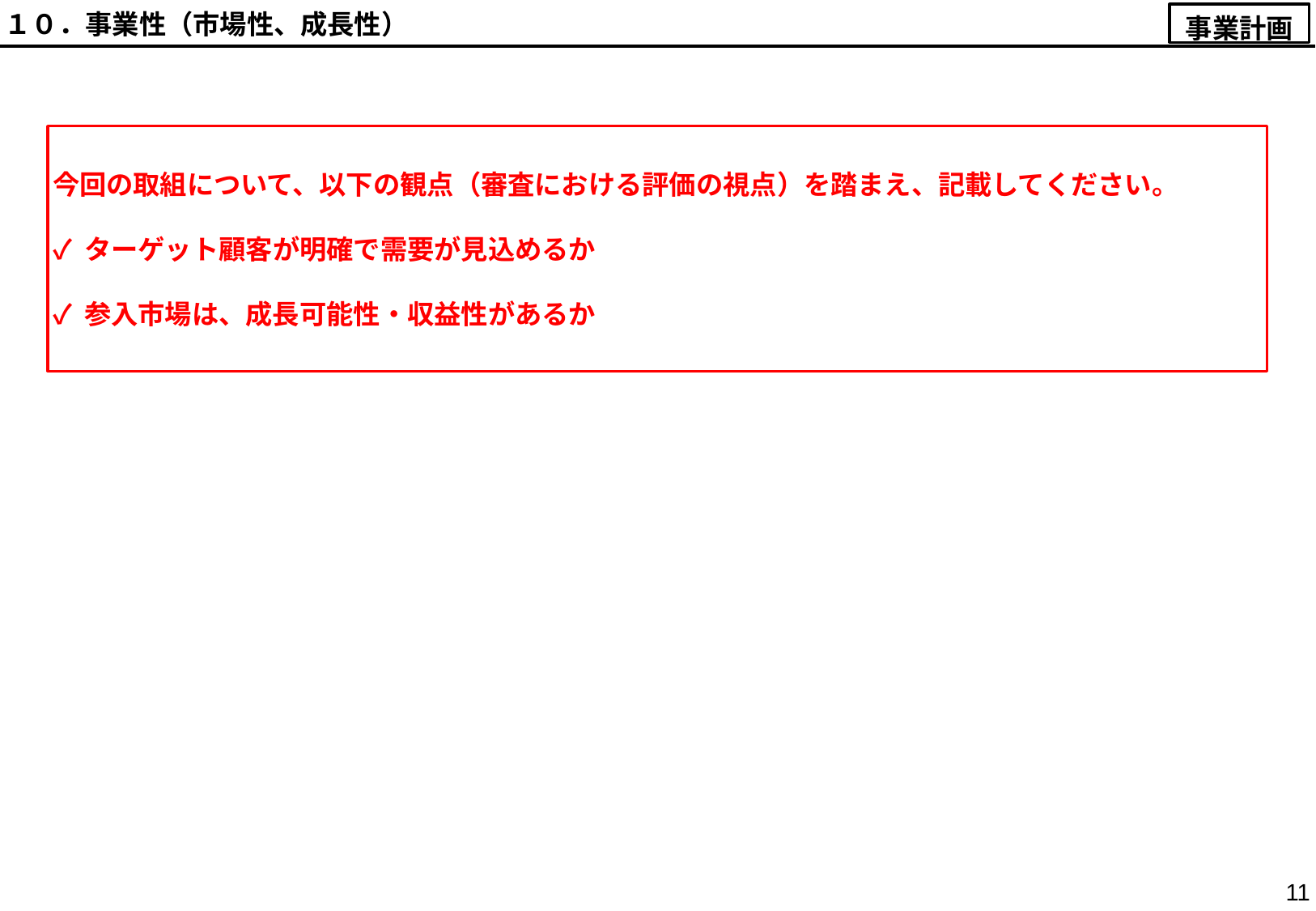

１０．事業性（市場性、成長性）
事業計画
今回の取組について、以下の観点（審査における評価の視点）を踏まえ、記載してください。

✓ ターゲット顧客が明確で需要が見込めるか

✓ 参入市場は、成長可能性・収益性があるか
11